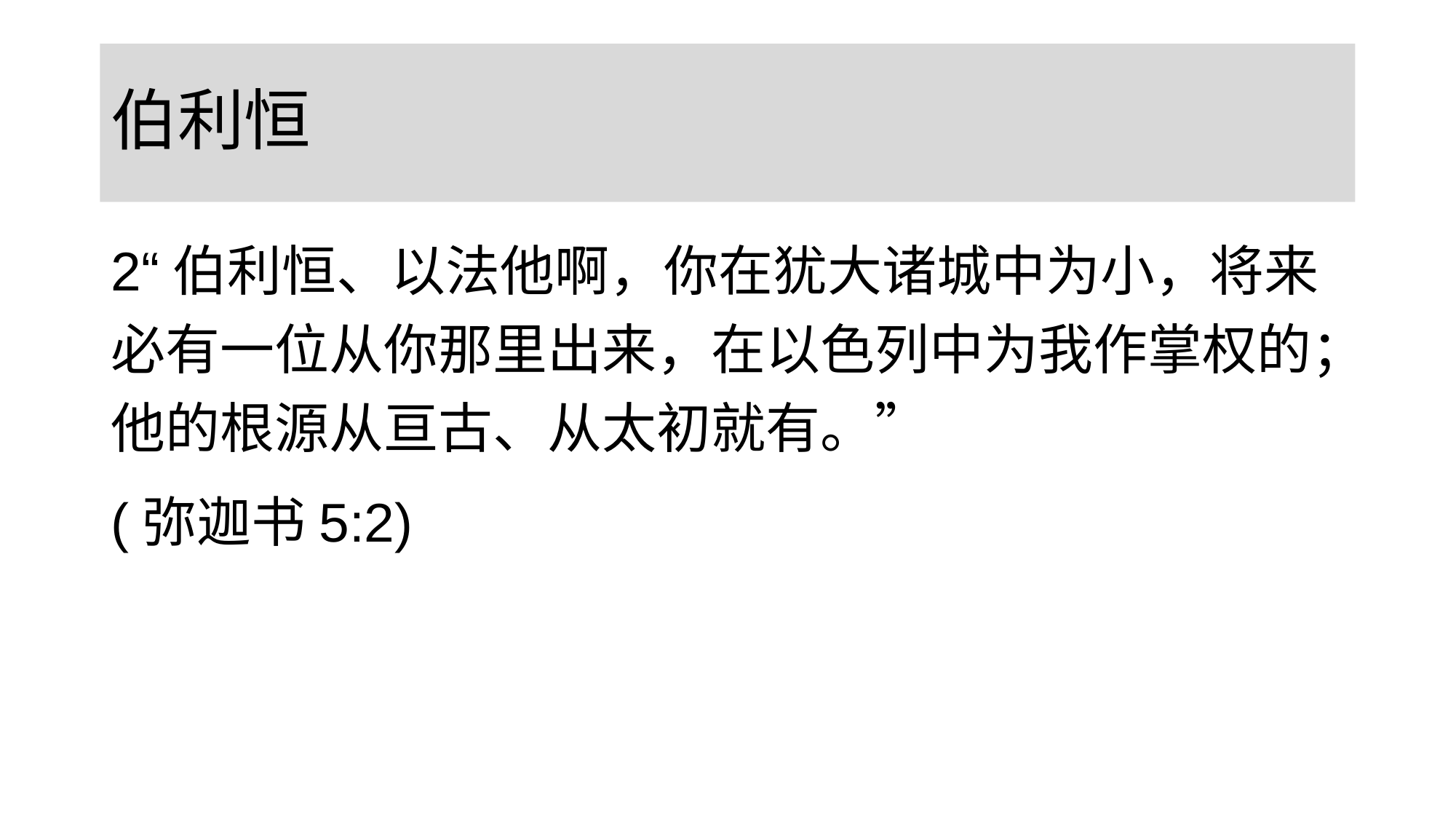

# 伯利恒
2“伯利恒、以法他啊，你在犹大诸城中为小，将来必有一位从你那里出来，在以色列中为我作掌权的；他的根源从亘古、从太初就有。”
(弥迦书5:2)